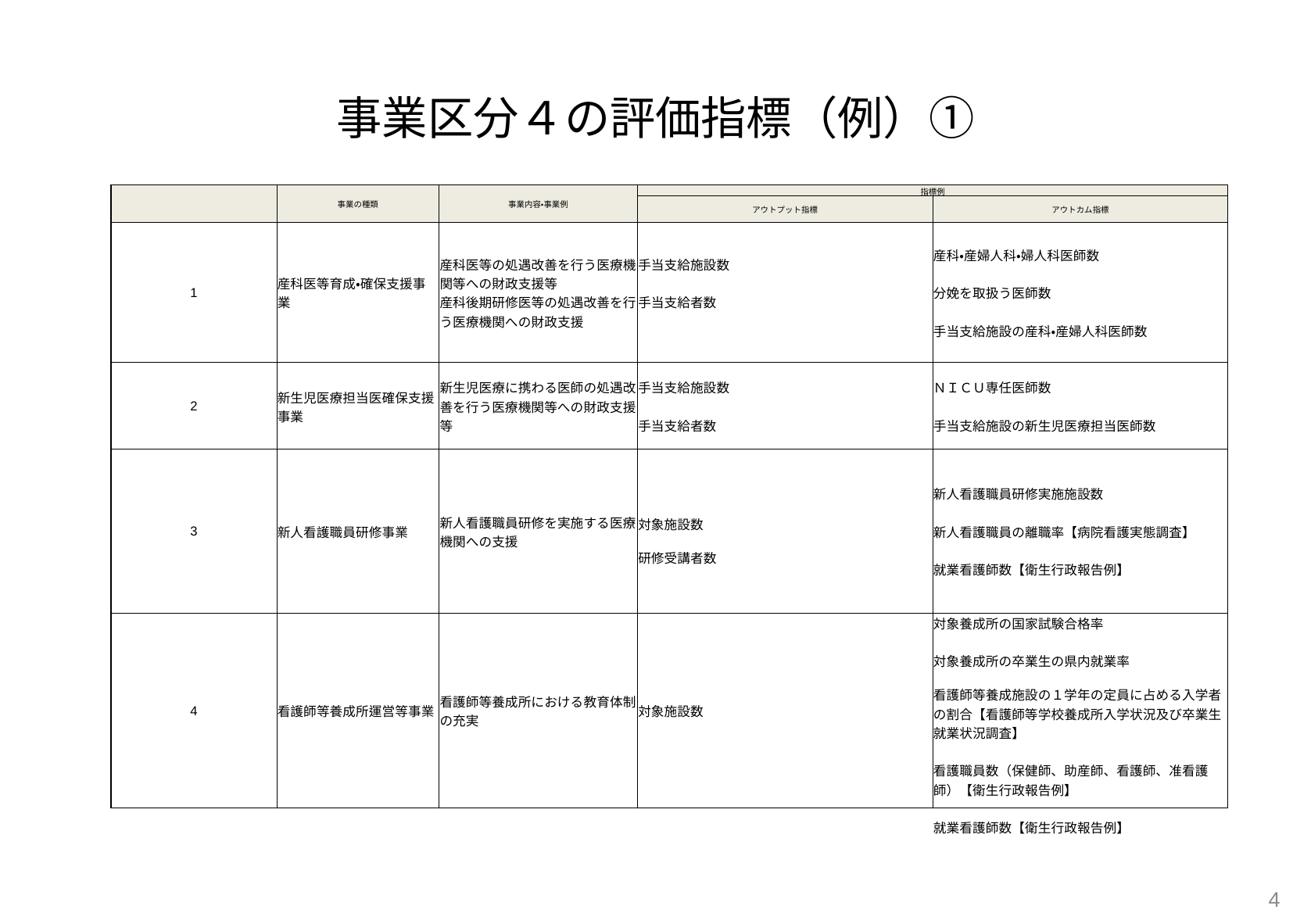

事業区分４の評価指標（例）①
|  | 事業の種類 | 事業内容・事業例 | 指標例 |  |
| --- | --- | --- | --- | --- |
|  |  |  | アウトプット指標 | アウトカム指標 |
| 1 | 産科医等育成・確保支援事業 | 産科医等の処遇改善を行う医療機関等への財政支援等 産科後期研修医等の処遇改善を行う医療機関への財政支援 | 手当支給施設数 手当支給者数 | 産科・産婦人科・婦人科医師数 分娩を取扱う医師数 手当支給施設の産科・産婦人科医師数 |
| 2 | 新生児医療担当医確保支援事業 | 新生児医療に携わる医師の処遇改善を行う医療機関等への財政支援等 | 手当支給施設数 手当支給者数 | ＮＩＣＵ専任医師数 手当支給施設の新生児医療担当医師数 |
| 3 | 新人看護職員研修事業 | 新人看護職員研修を実施する医療機関への支援 | 対象施設数 研修受講者数 | 新人看護職員研修実施施設数 新人看護職員の離職率【病院看護実態調査】 就業看護師数【衛生行政報告例】 |
| 4 | 看護師等養成所運営等事業 | 看護師等養成所における教育体制の充実 | 対象施設数 | 対象養成所の国家試験合格率 対象養成所の卒業生の県内就業率 看護師等養成施設の１学年の定員に占める入学者の割合【看護師等学校養成所入学状況及び卒業生就業状況調査】 看護職員数（保健師、助産師、看護師、准看護師）【衛生行政報告例】 就業看護師数【衛生行政報告例】 |
4